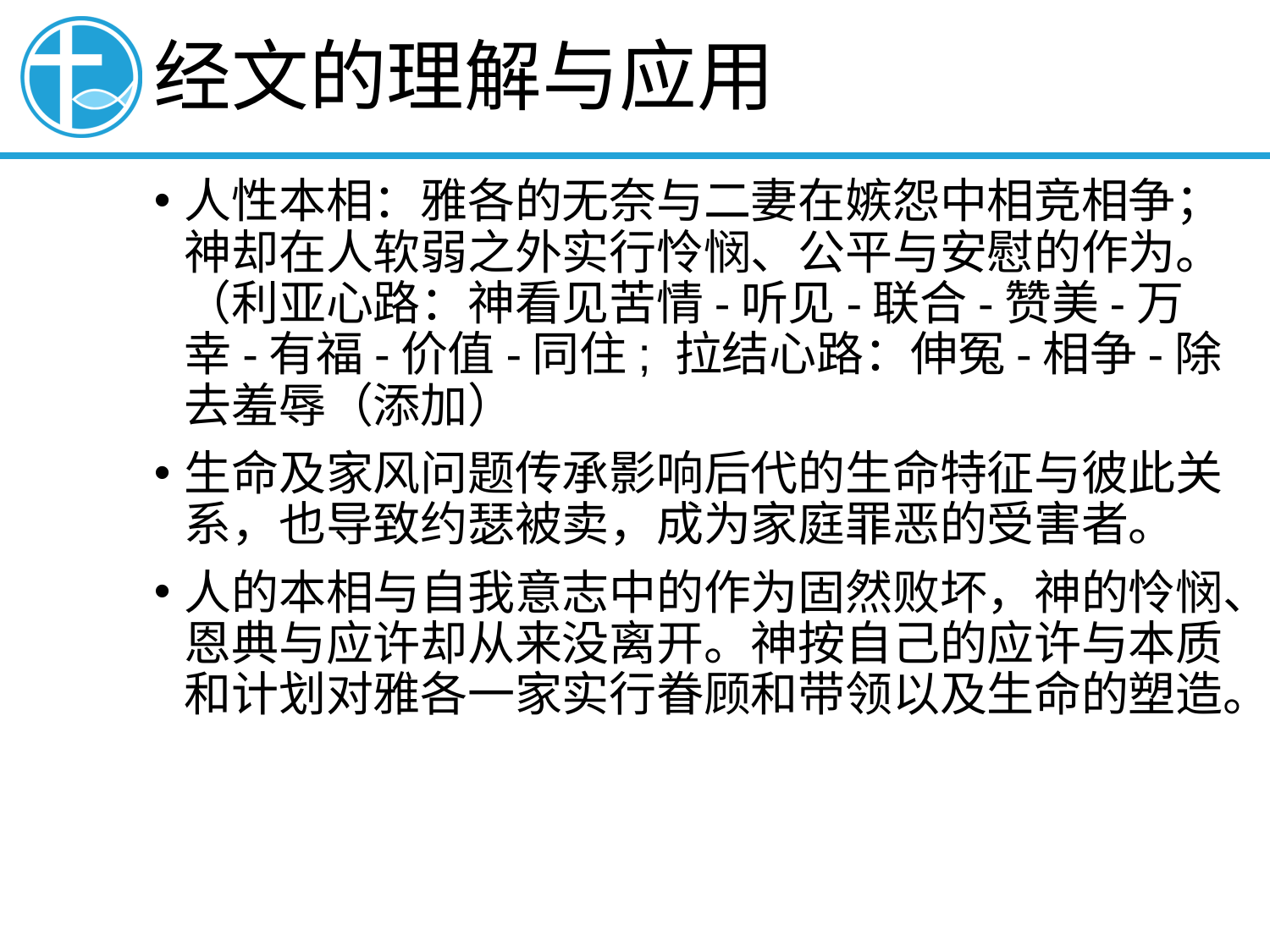

# 经文的理解与应用
人性本相：雅各的无奈与二妻在嫉怨中相竞相争；神却在人软弱之外实行怜悯、公平与安慰的作为。（利亚心路：神看见苦情-听见-联合-赞美-万幸-有福-价值-同住; 拉结心路：伸冤-相争-除去羞辱（添加）
生命及家风问题传承影响后代的生命特征与彼此关系，也导致约瑟被卖，成为家庭罪恶的受害者。
人的本相与自我意志中的作为固然败坏，神的怜悯、恩典与应许却从来没离开。神按自己的应许与本质和计划对雅各一家实行眷顾和带领以及生命的塑造。